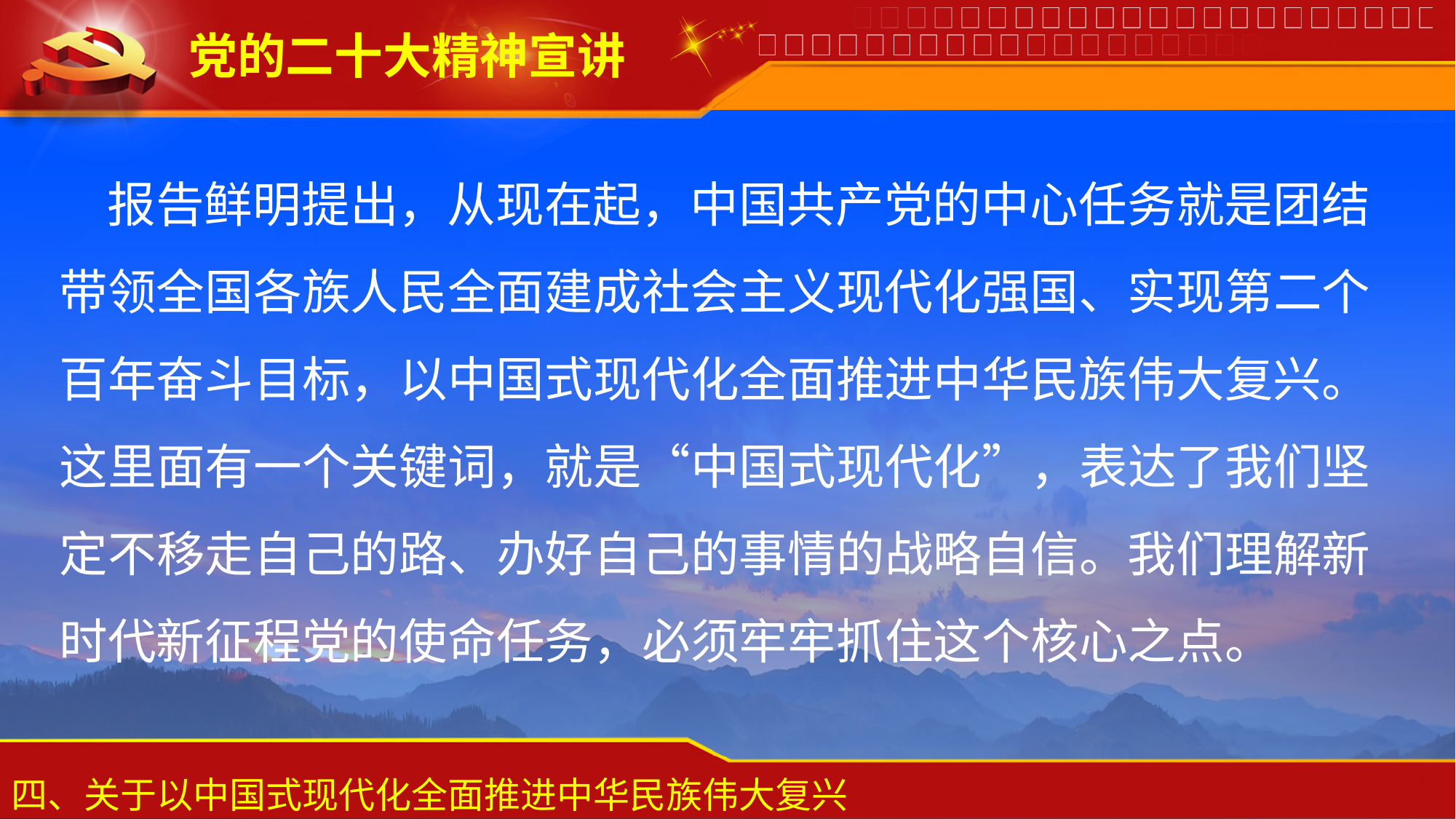

党的二十大精神宣讲
    报告鲜明提出，从现在起，中国共产党的中心任务就是团结带领全国各族人民全面建成社会主义现代化强国、实现第二个百年奋斗目标，以中国式现代化全面推进中华民族伟大复兴。这里面有一个关键词，就是“中国式现代化”，表达了我们坚定不移走自己的路、办好自己的事情的战略自信。我们理解新时代新征程党的使命任务，必须牢牢抓住这个核心之点。
四、关于以中国式现代化全面推进中华民族伟大复兴